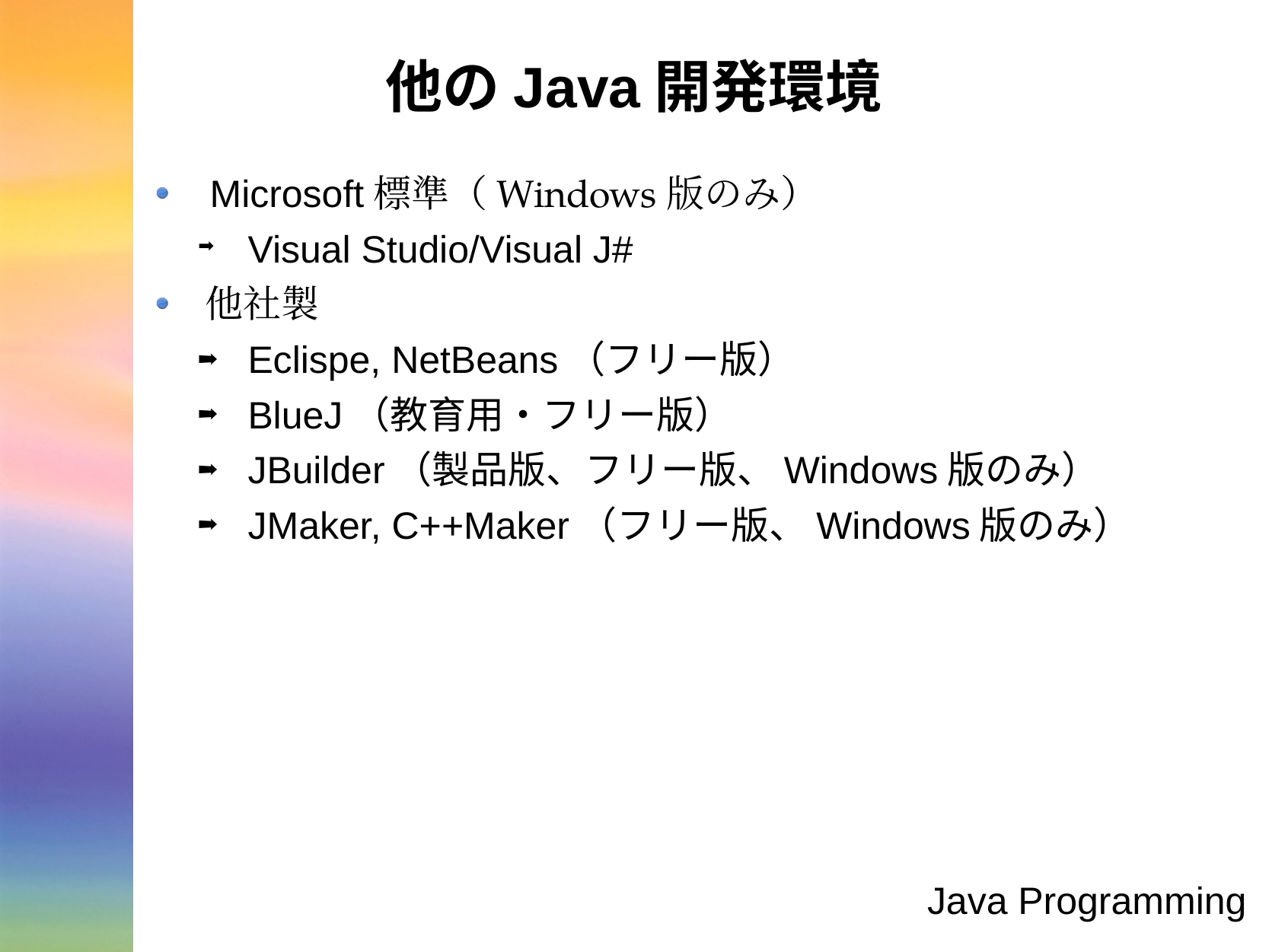

# 他のJava開発環境
Microsoft標準（Windows版のみ）
Visual Studio/Visual J#
他社製
Eclispe, NetBeans（フリー版）
BlueJ（教育用・フリー版）
JBuilder（製品版、フリー版、Windows版のみ）
JMaker, C++Maker（フリー版、Windows版のみ）